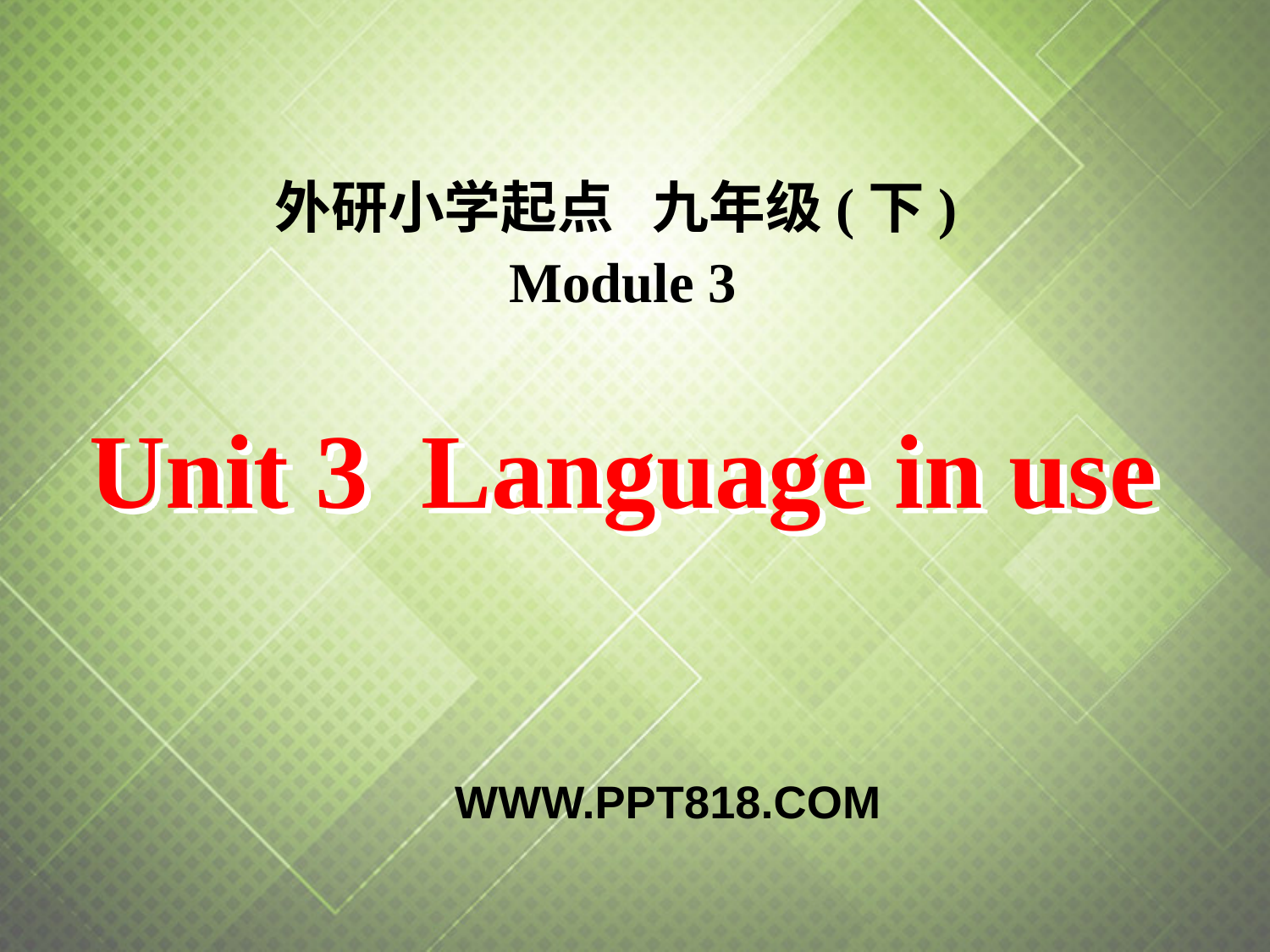

外研小学起点   九年级(下)
Module 3
Unit 3  Language in use
WWW.PPT818.COM